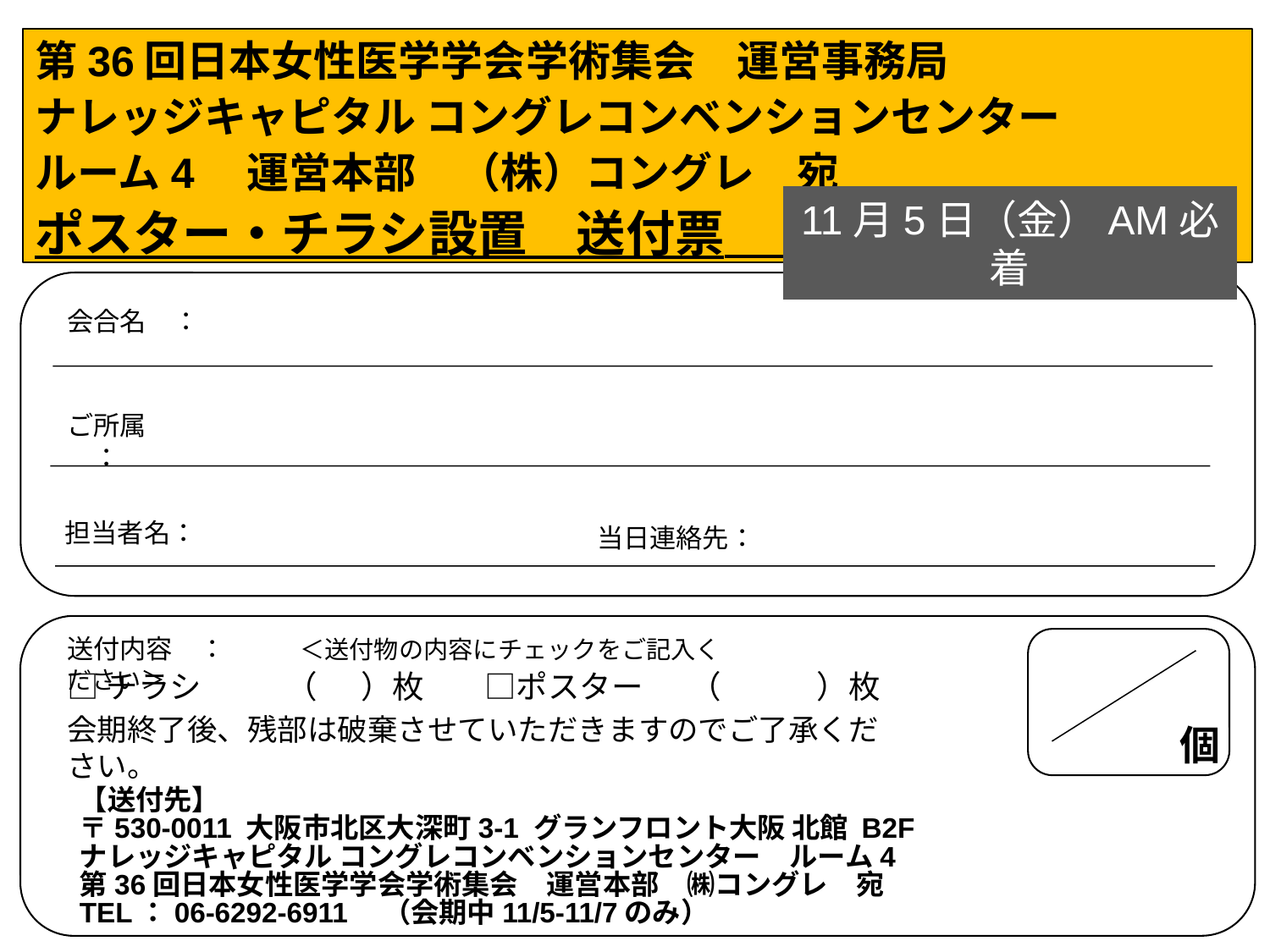

# 第36回日本女性医学学会学術集会　運営事務局　　 ナレッジキャピタル コングレコンベンションセンター　 ルーム4　運営本部　（株）コングレ　宛 ポスター・チラシ設置　送付票
11月5日（金）AM必着

会合名　：

ご所属　：

担当者名：
当日連絡先：

送付内容　：　　　＜送付物の内容にチェックをご記入ください＞

□チラシ　　   （      ）枚　　□ポスター  　（　　　）枚
会期終了後、残部は破棄させていただきますのでご了承ください。
個
【送付先】
〒530-0011 大阪市北区大深町3-1 グランフロント大阪 北館 B2F
ナレッジキャピタル コングレコンベンションセンター　ルーム4
第36回日本女性医学学会学術集会　運営本部　㈱コングレ　宛
TEL：06-6292-6911　（会期中11/5-11/7のみ）